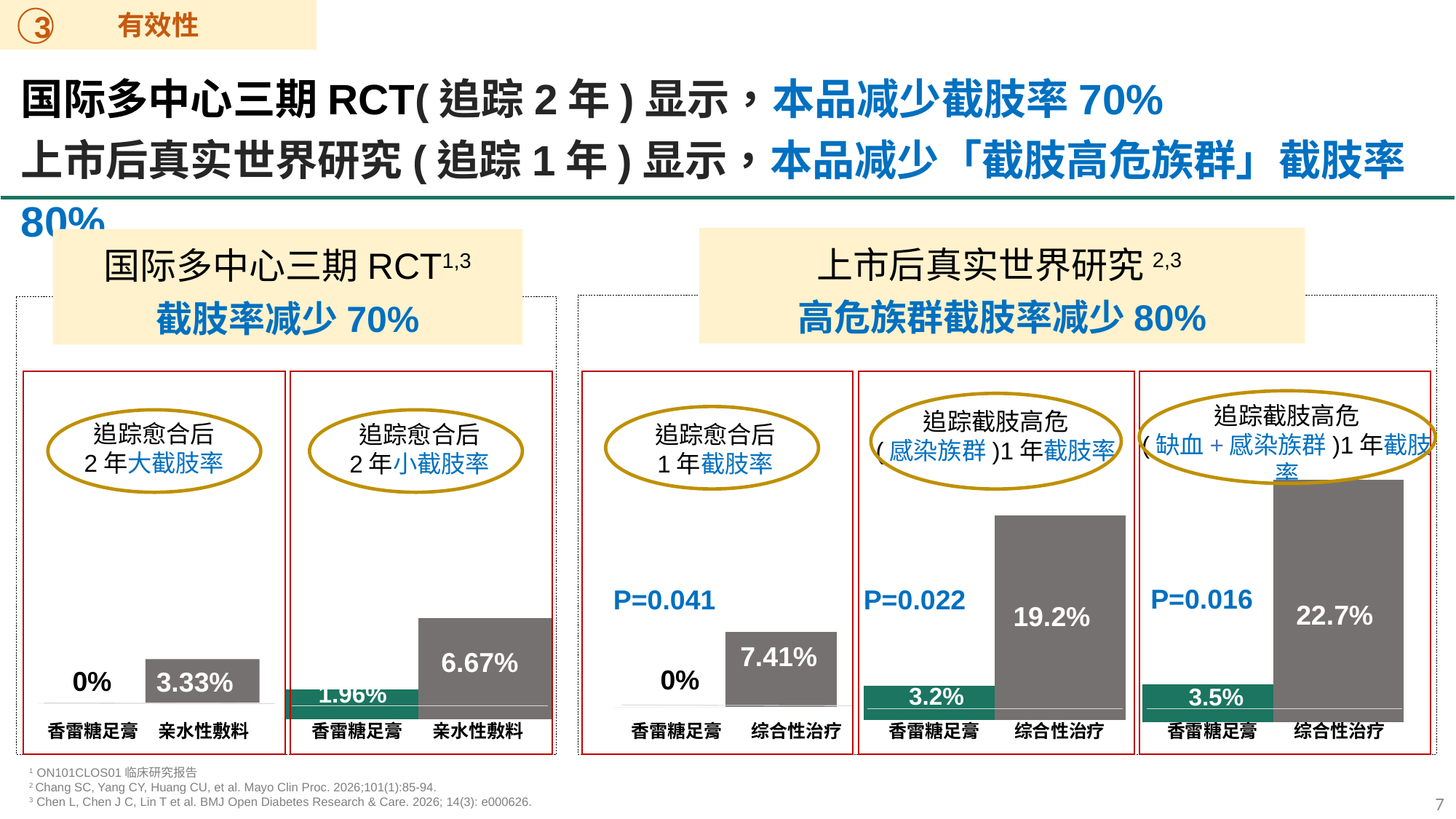

有效性
3
国际多中心三期RCT(追踪2年)显示，本品减少截肢率70%
上市后真实世界研究(追踪1年)显示，本品减少「截肢高危族群」截肢率80%
上市后真实世界研究2,3
高危族群截肢率减少80%
国际多中心三期RCT1,3
截肢率减少70%

追踪截肢高危
(缺血+感染族群)1年截肢率
追踪截肢高危
(感染族群)1年截肢率

追踪愈合后
2年大截肢率
追踪愈合后
1年截肢率
追踪愈合后
2年小截肢率

### Chart

| Category | 香雷糖足膏 | Aquacel |
|---|---|---|
| 愈合率 | 3.2 | 19.2 |

### Chart

| Category | 香雷糖足膏 | Aquacel |
|---|---|---|
| 愈合率 | 3.5 | 22.7 |

### Chart

| Category | 香雷糖足膏 |
|---|---|
| 愈合率 | 0.0 |

### Chart

| Category | 香雷糖足膏 | Aquacel |
|---|---|---|
| 愈合率 | 1.96 | 6.67 |
P=0.016
P=0.022
P=0.041

### Chart

| Category | 香雷糖足膏 | Aquacel |
|---|---|---|
| 愈合率 | 0.0 | 7.41 |
22.7%
19.2%
7.41%
6.67%
0%
0%
3.33%
1.96%
3.2%
3.5%
香雷糖足膏
亲水性敷料
香雷糖足膏
亲水性敷料
香雷糖足膏
综合性治疗
香雷糖足膏
综合性治疗
香雷糖足膏
综合性治疗
1 ON101CLOS01临床研究报告
2 Chang SC, Yang CY, Huang CU, et al. Mayo Clin Proc. 2026;101(1):85-94.
3 Chen L, Chen J C, Lin T et al. BMJ Open Diabetes Research & Care. 2026; 14(3): e000626.
7